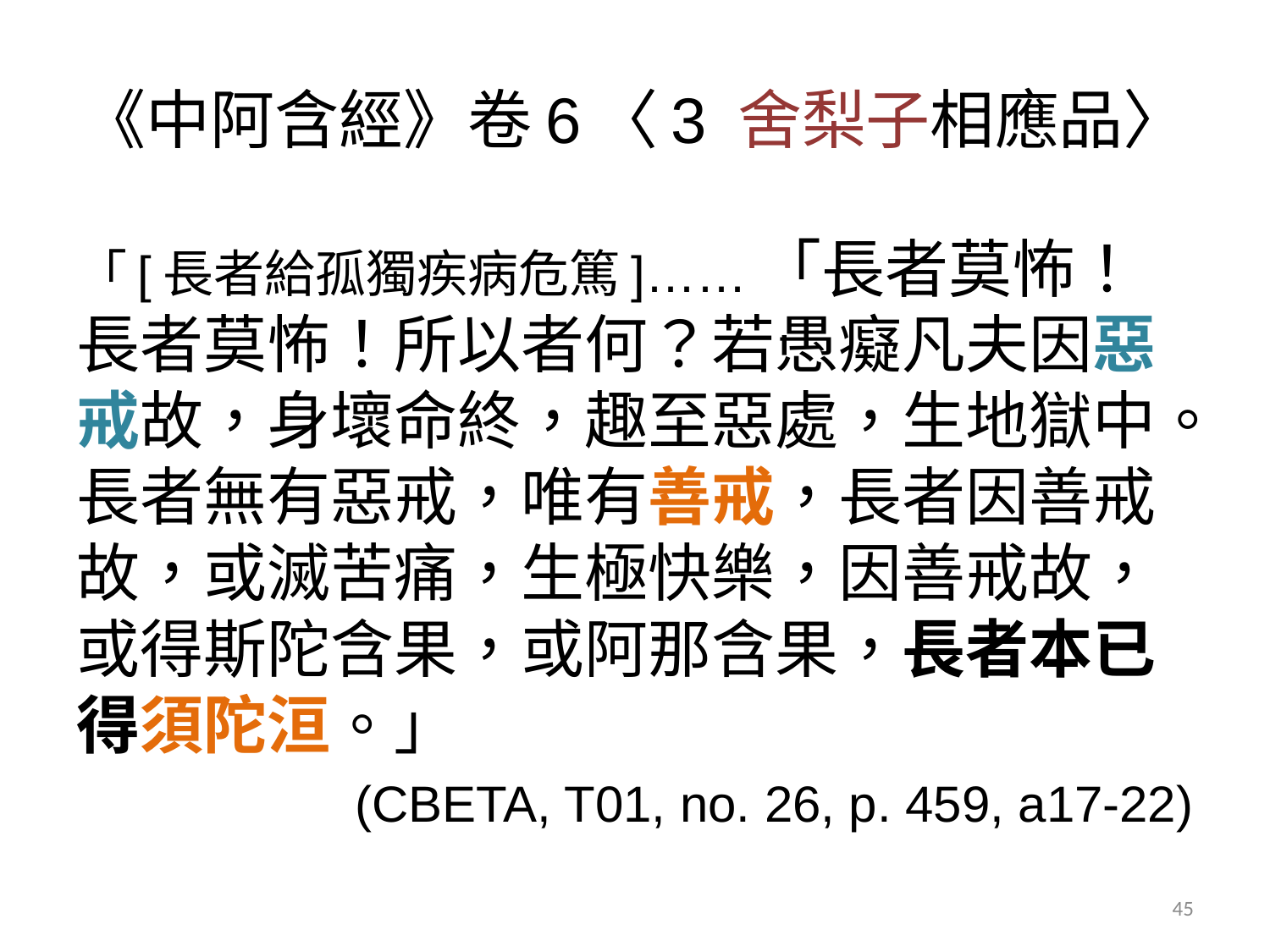

# 《中阿含經》卷6〈3 舍梨子相應品〉
「[長者給孤獨疾病危篤]……「長者莫怖！長者莫怖！所以者何？若愚癡凡夫因惡戒故，身壞命終，趣至惡處，生地獄中。長者無有惡戒，唯有善戒，長者因善戒故，或滅苦痛，生極快樂，因善戒故，或得斯陀含果，或阿那含果，長者本已得須陀洹。」
(CBETA, T01, no. 26, p. 459, a17-22)
45